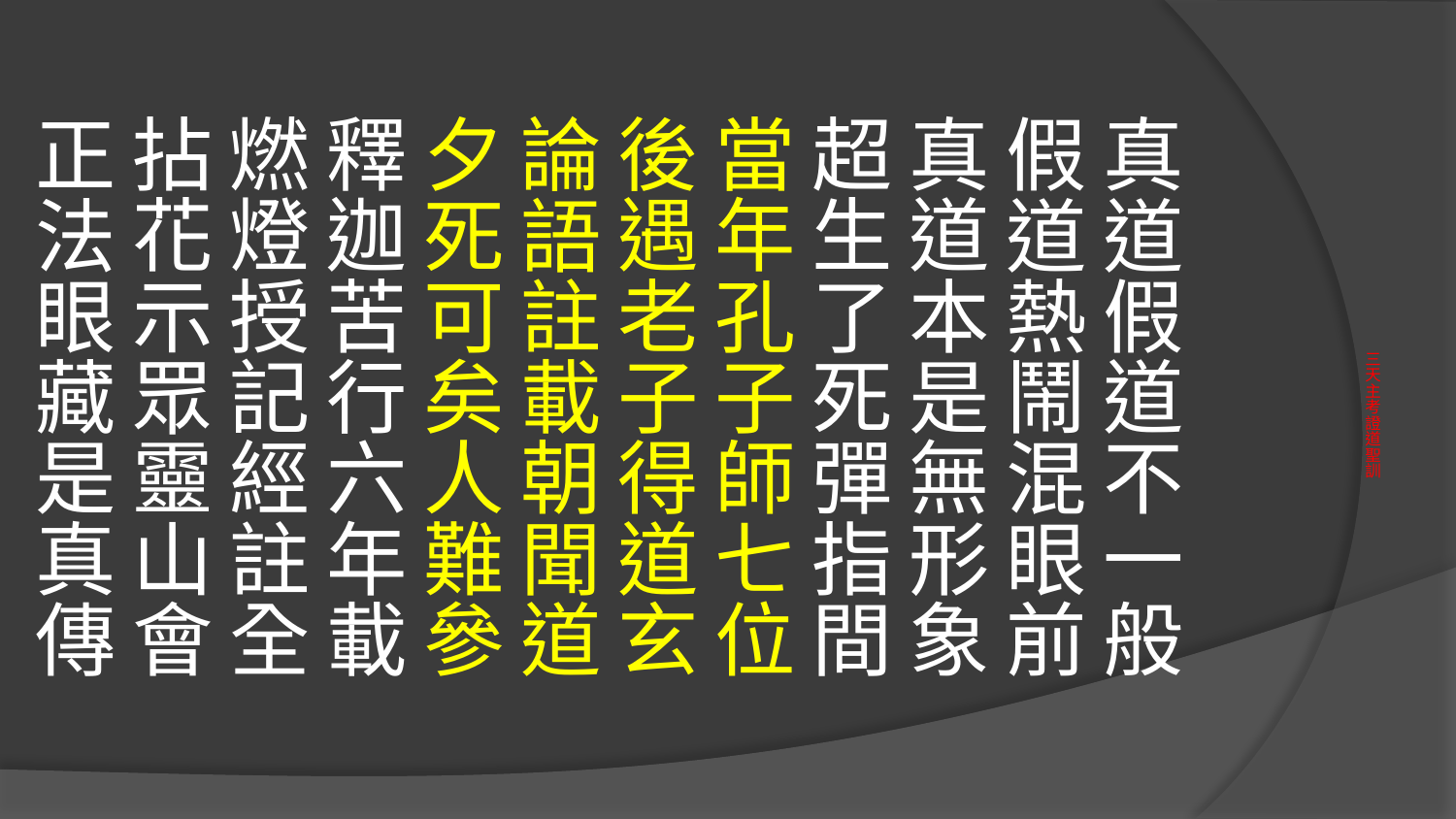

真道假道不一般  假道熱鬧混眼前
真道本是無形象   超生了死彈指間
當年孔子師七位   後遇老子得道玄
論語註載朝聞道  夕死可矣人難參
釋迦苦行六年載  燃燈授記經註全
拈花示眾靈山會  正法眼藏是真傳
# 三天主考證道聖訓